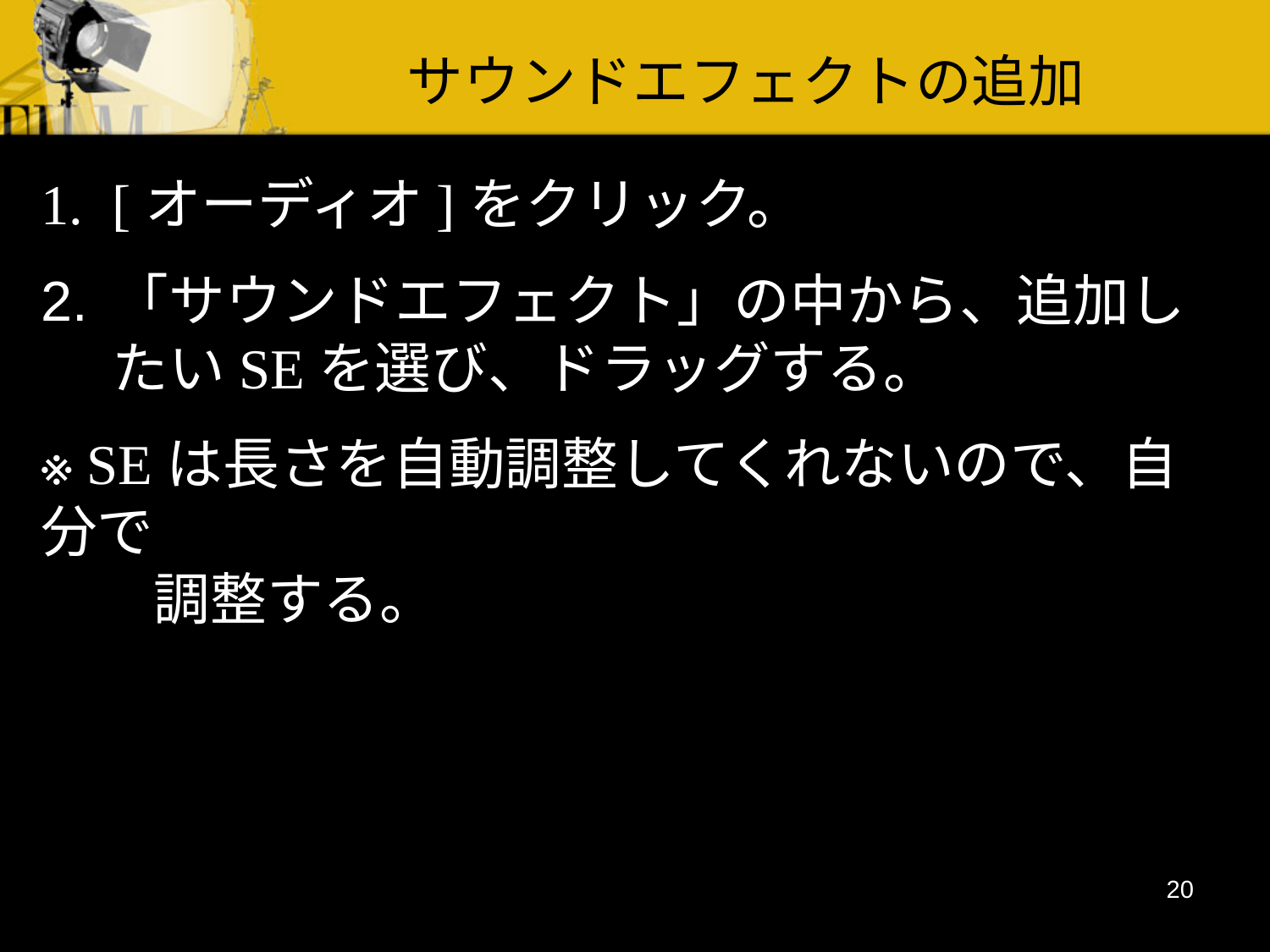

サウンドエフェクトの追加
[オーディオ]をクリック。
「サウンドエフェクト」の中から、追加したいSEを選び、ドラッグする。
※ SEは長さを自動調整してくれないので、自分で
　　調整する。
20